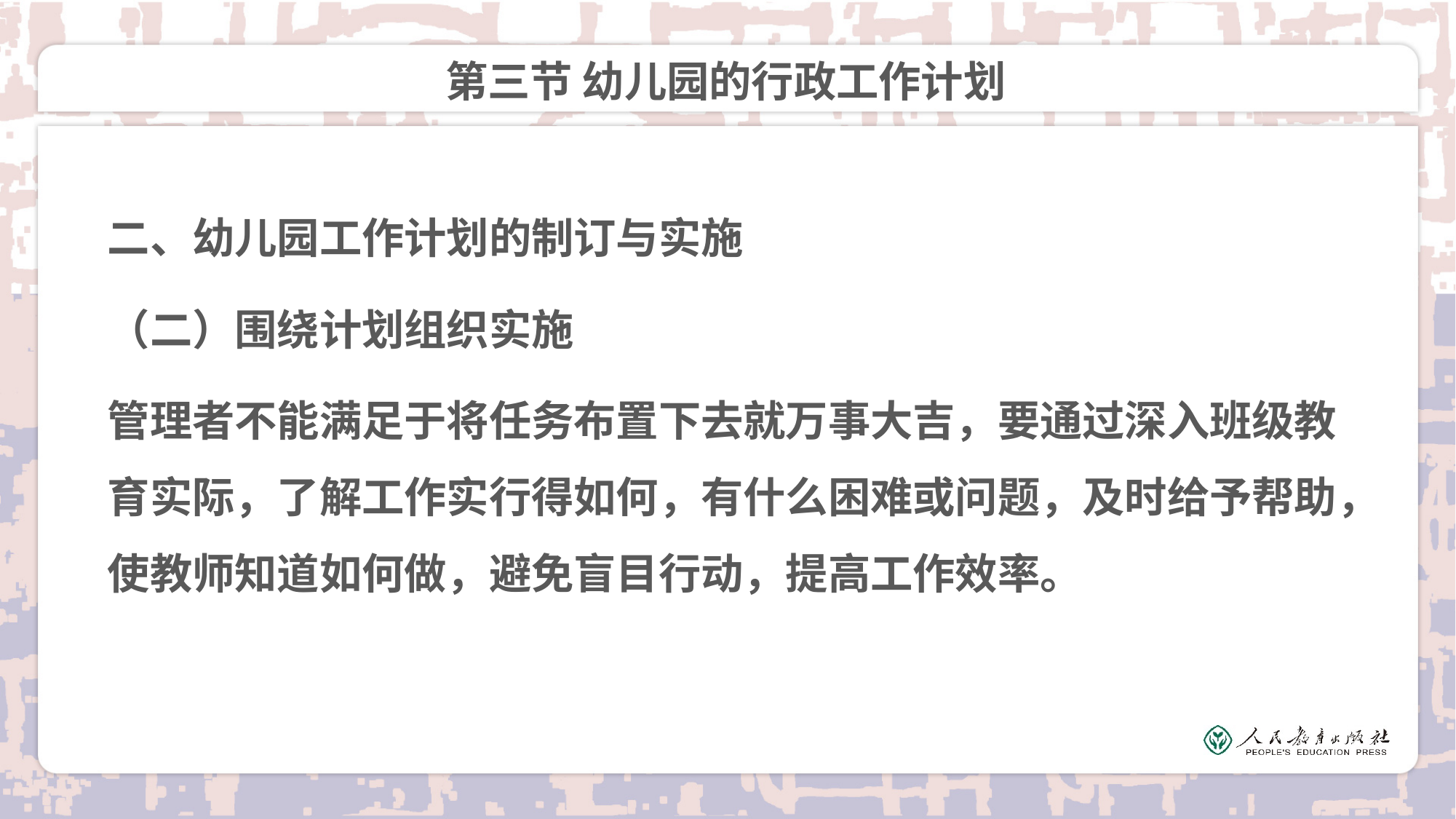

# 第三节 幼儿园的行政工作计划
二、幼儿园工作计划的制订与实施
（二）围绕计划组织实施
管理者不能满足于将任务布置下去就万事大吉，要通过深入班级教育实际，了解工作实行得如何，有什么困难或问题，及时给予帮助，使教师知道如何做，避免盲目行动，提高工作效率。